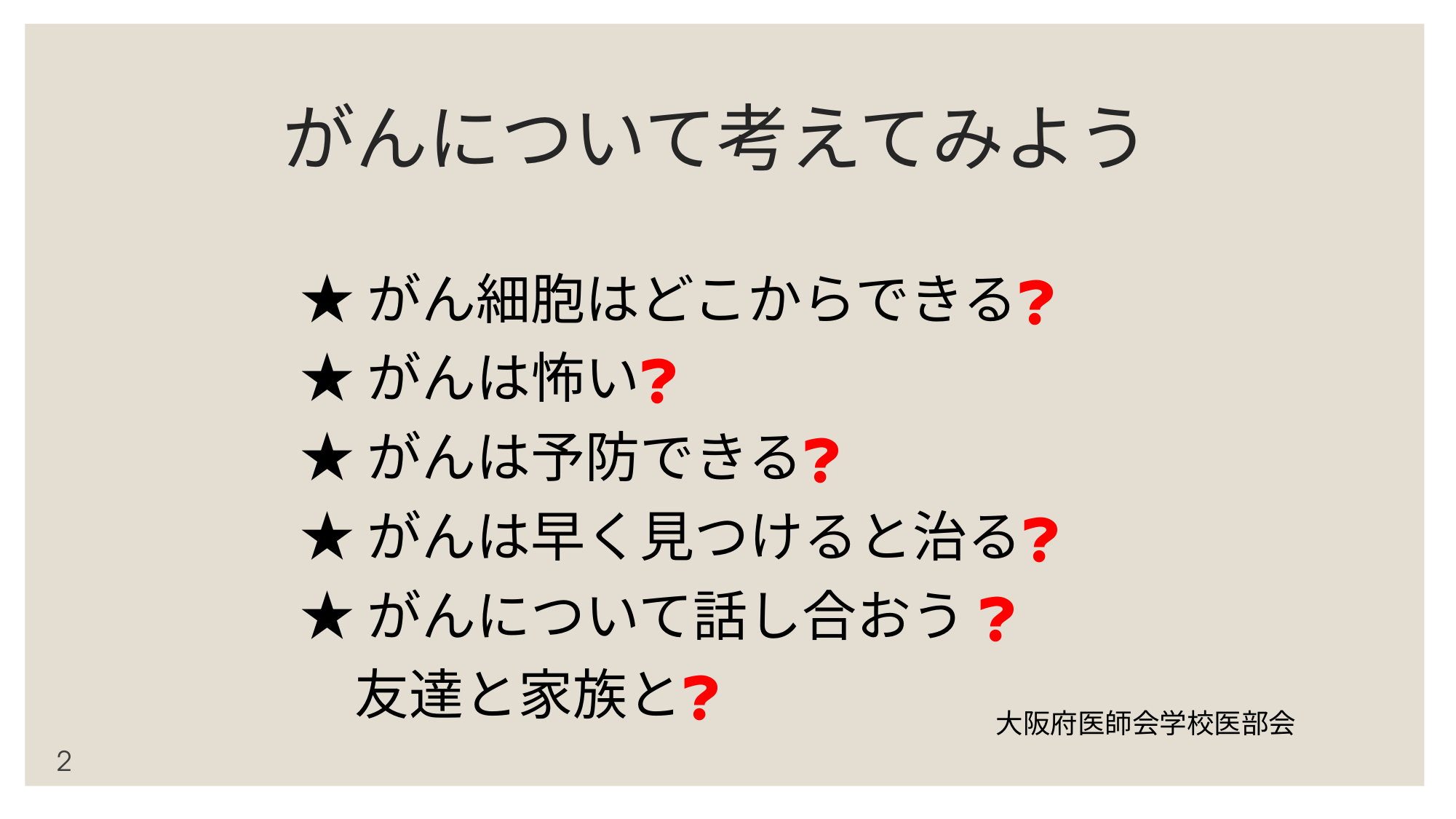

# がんについて考えてみよう
★がん細胞はどこからできる❓
★がんは怖い❓
★がんは予防できる❓
★がんは早く見つけると治る❓
★がんについて話し合おう ❓
　友達と家族と❓
大阪府医師会学校医部会
2